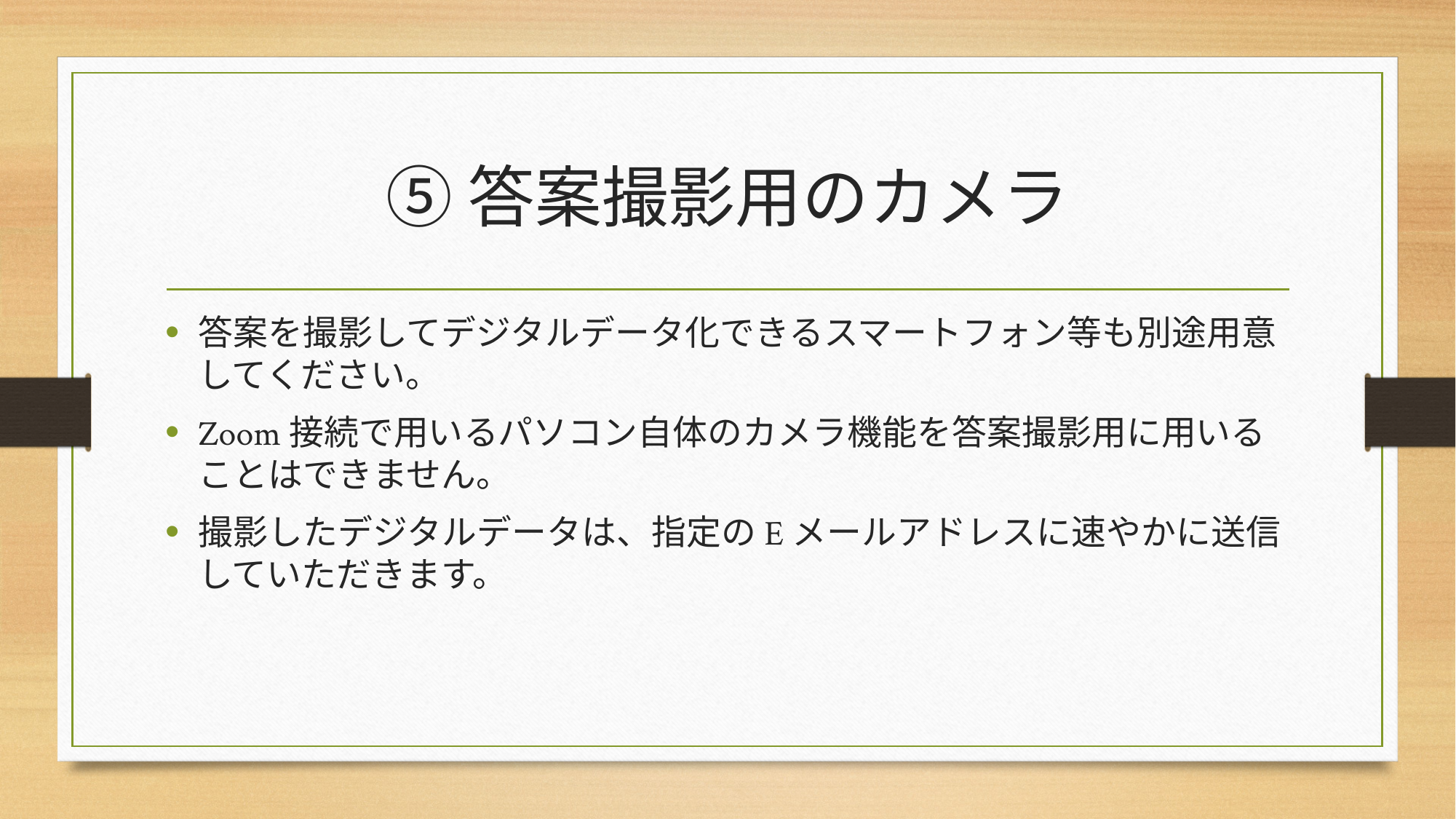

# ⑤答案撮影用のカメラ
答案を撮影してデジタルデータ化できるスマートフォン等も別途用意してください。
Zoom接続で用いるパソコン自体のカメラ機能を答案撮影用に用いることはできません。
撮影したデジタルデータは、指定のEメールアドレスに速やかに送信していただきます。